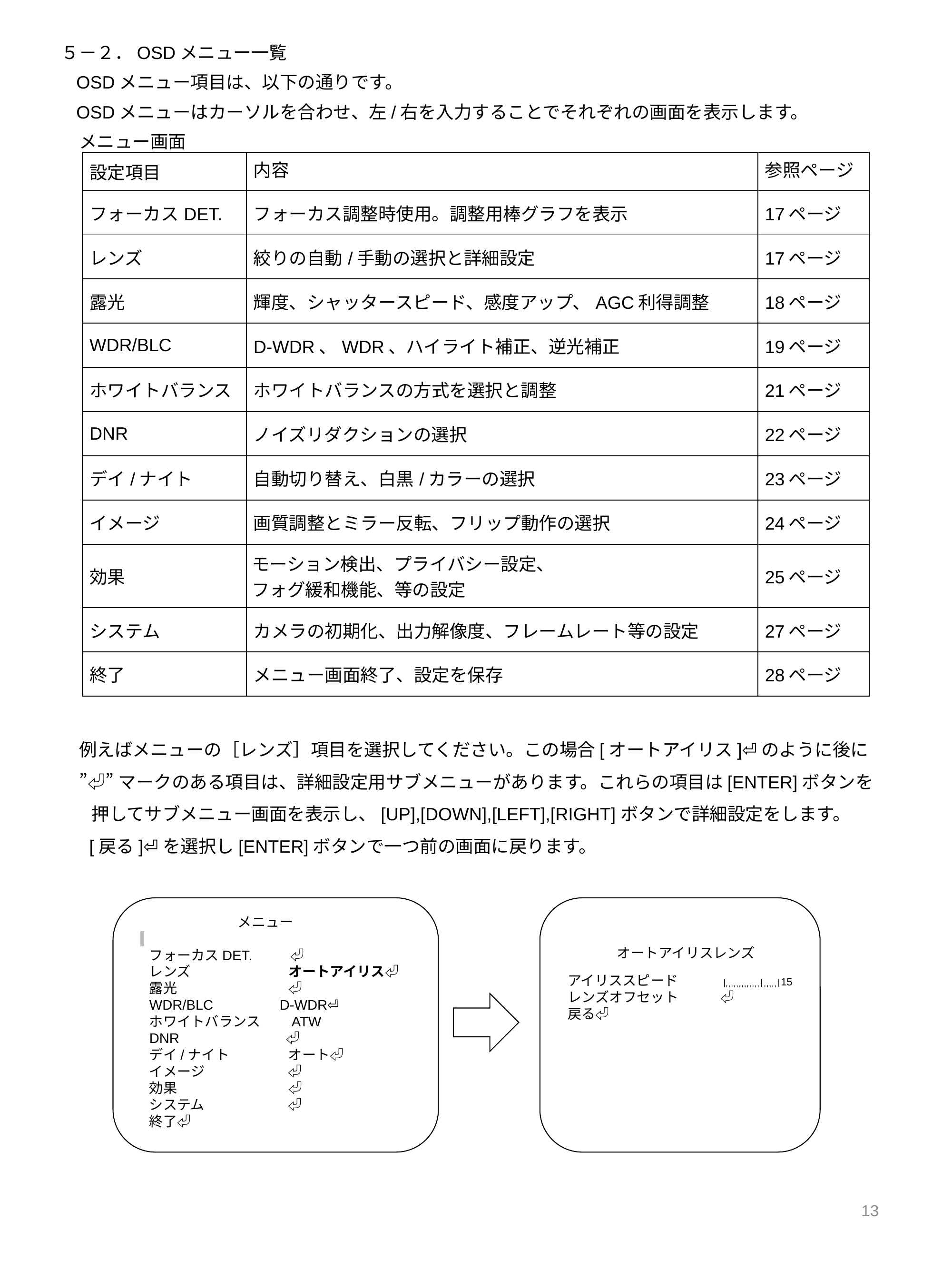

５－２．OSDメニュー一覧
   OSDメニュー項目は、以下の通りです。
   OSDメニューはカーソルを合わせ、左/右を入力することでそれぞれの画面を表示します。
　メニュー画面
| 設定項目 | 内容 | 参照ページ |
| --- | --- | --- |
| フォーカスDET. | フォーカス調整時使用。調整用棒グラフを表示 | 17ページ |
| レンズ | 絞りの自動/手動の選択と詳細設定 | 17ページ |
| 露光 | 輝度、シャッタースピード、感度アップ、AGC利得調整 | 18ページ |
| WDR/BLC | D-WDR、WDR、ハイライト補正、逆光補正 | 19ページ |
| ホワイトバランス | ホワイトバランスの方式を選択と調整 | 21ページ |
| DNR | ノイズリダクションの選択 | 22ページ |
| デイ/ナイト | 自動切り替え、白黒/カラーの選択 | 23ページ |
| イメージ | 画質調整とミラー反転、フリップ動作の選択 | 24ページ |
| 効果 | モーション検出、プライバシー設定、 フォグ緩和機能、等の設定 | 25ページ |
| システム | カメラの初期化、出力解像度、フレームレート等の設定 | 27ページ |
| 終了 | メニュー画面終了、設定を保存 | 28ページ |
例えばメニューの［レンズ］項目を選択してください。この場合[オートアイリス]⏎のように後に
”⏎”マークのある項目は、詳細設定用サブメニューがあります。これらの項目は[ENTER]ボタンを
  押してサブメニュー画面を表示し、[UP],[DOWN],[LEFT],[RIGHT]ボタンで詳細設定をします。
  [戻る]⏎を選択し[ENTER]ボタンで一つ前の画面に戻ります。

　　　　　　　メニュー

フォーカスDET. 　　 ⏎
レンズ　　　　　　　オートアイリス⏎
露光　　　　　　　　⏎
WDR/BLC   　　　  D-WDR⏎
ホワイトバランス　　ATW
DNR　　　　　　　  ⏎
デイ/ナイト　　　　 オート⏎
イメージ　　　　　　⏎
効果　　　　　　　　⏎
システム　　　　　　⏎
終了⏎
オートアイリスレンズ

アイリススピード　　　|ˌˌˌˌˌˌˌˌˌˌˌˌˌ|ˌˌˌˌˌ|15
レンズオフセット　　　⏎
戻る⏎

13